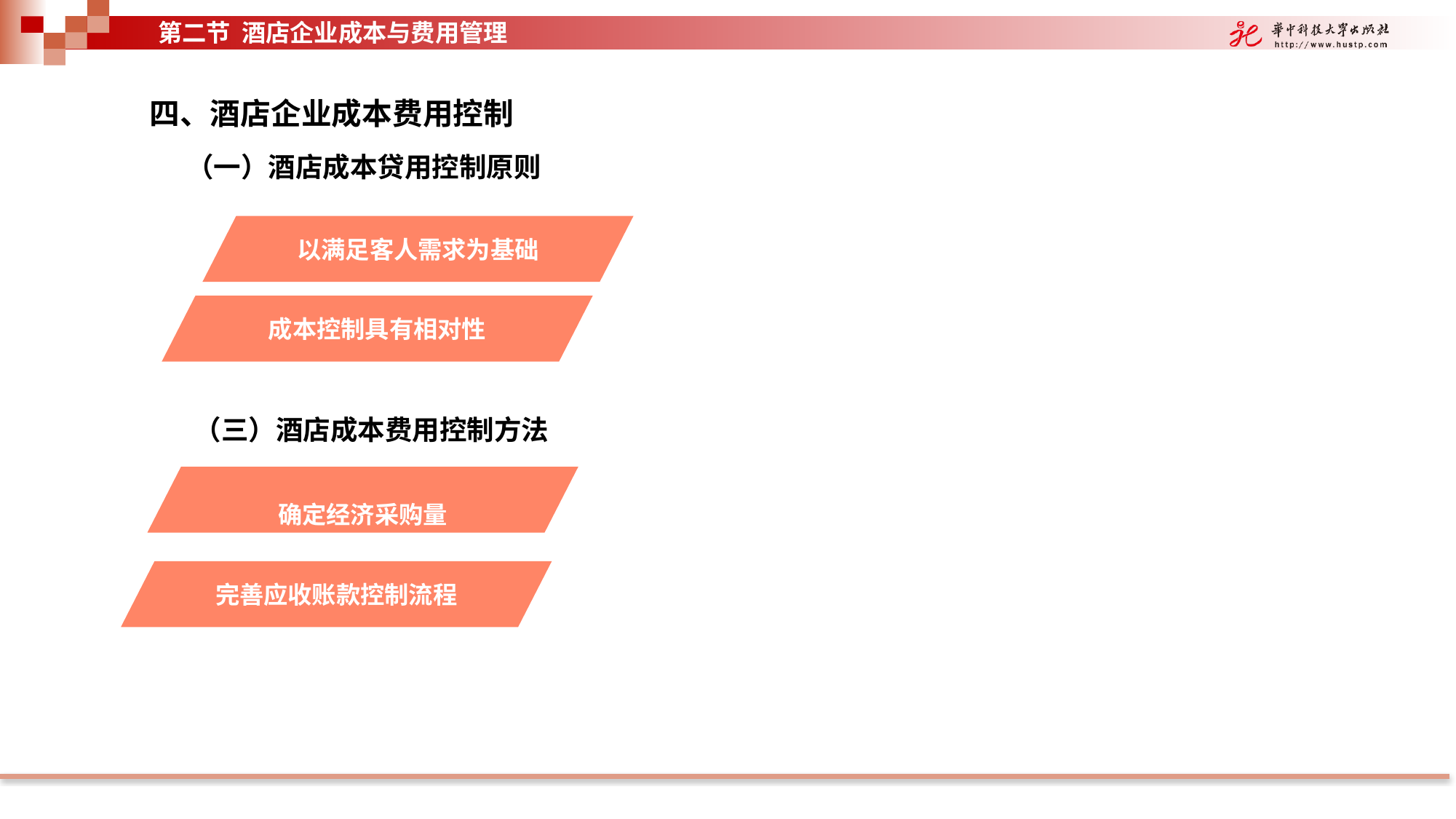

第二节  酒店企业成本与费用管理
四、酒店企业成本费用控制
（一）酒店成本贷用控制原则
以满足客人需求为基础
成本控制具有相对性
完善应收账款控制流程
（三）酒店成本费用控制方法

确定经济采购量